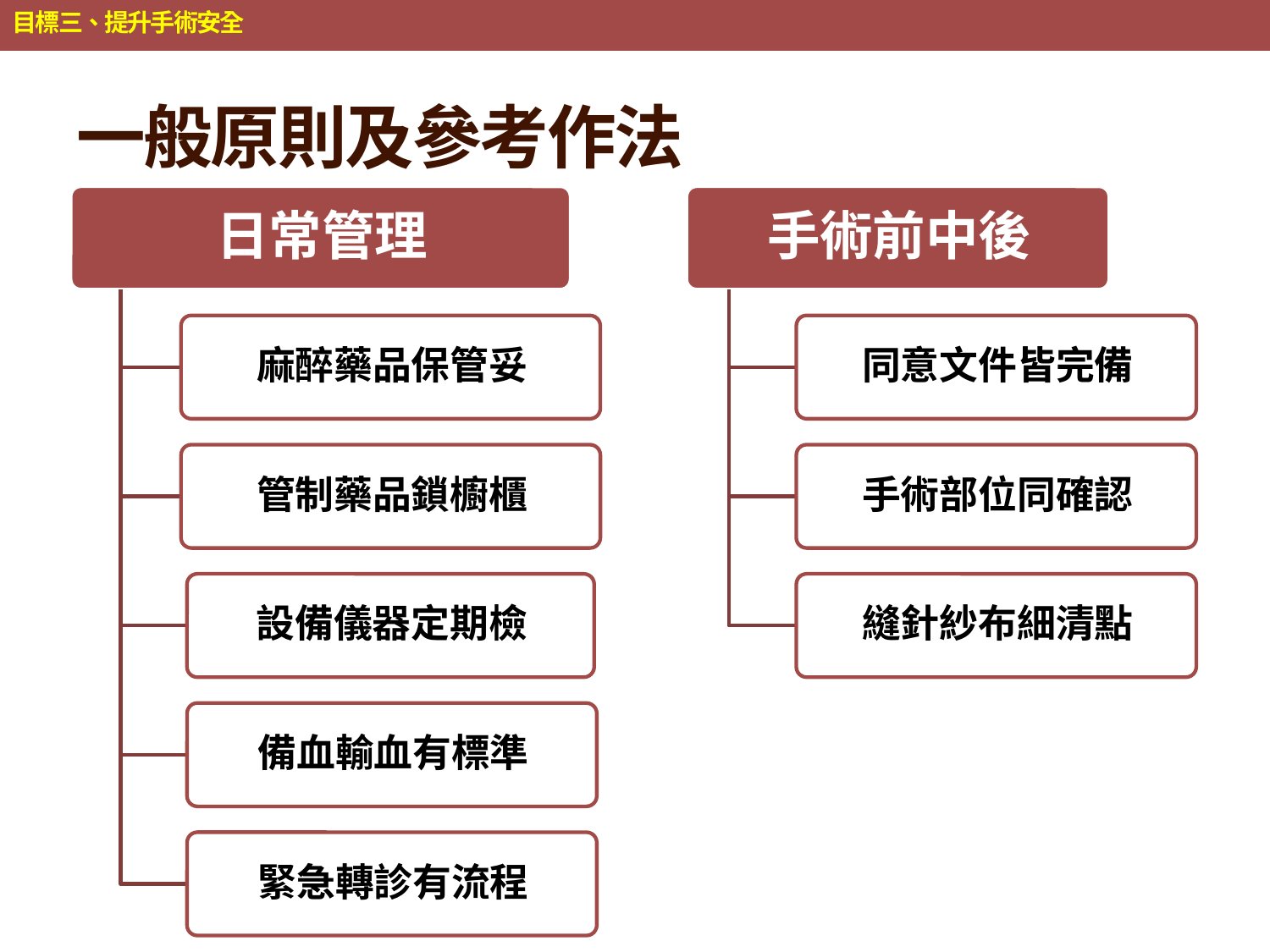

目標三、提升手術安全
# 一般原則及參考作法
日常管理
麻醉藥品保管妥
管制藥品鎖櫥櫃
設備儀器定期檢
備血輸血有標準
緊急轉診有流程
手術前中後
同意文件皆完備
手術部位同確認
縫針紗布細清點